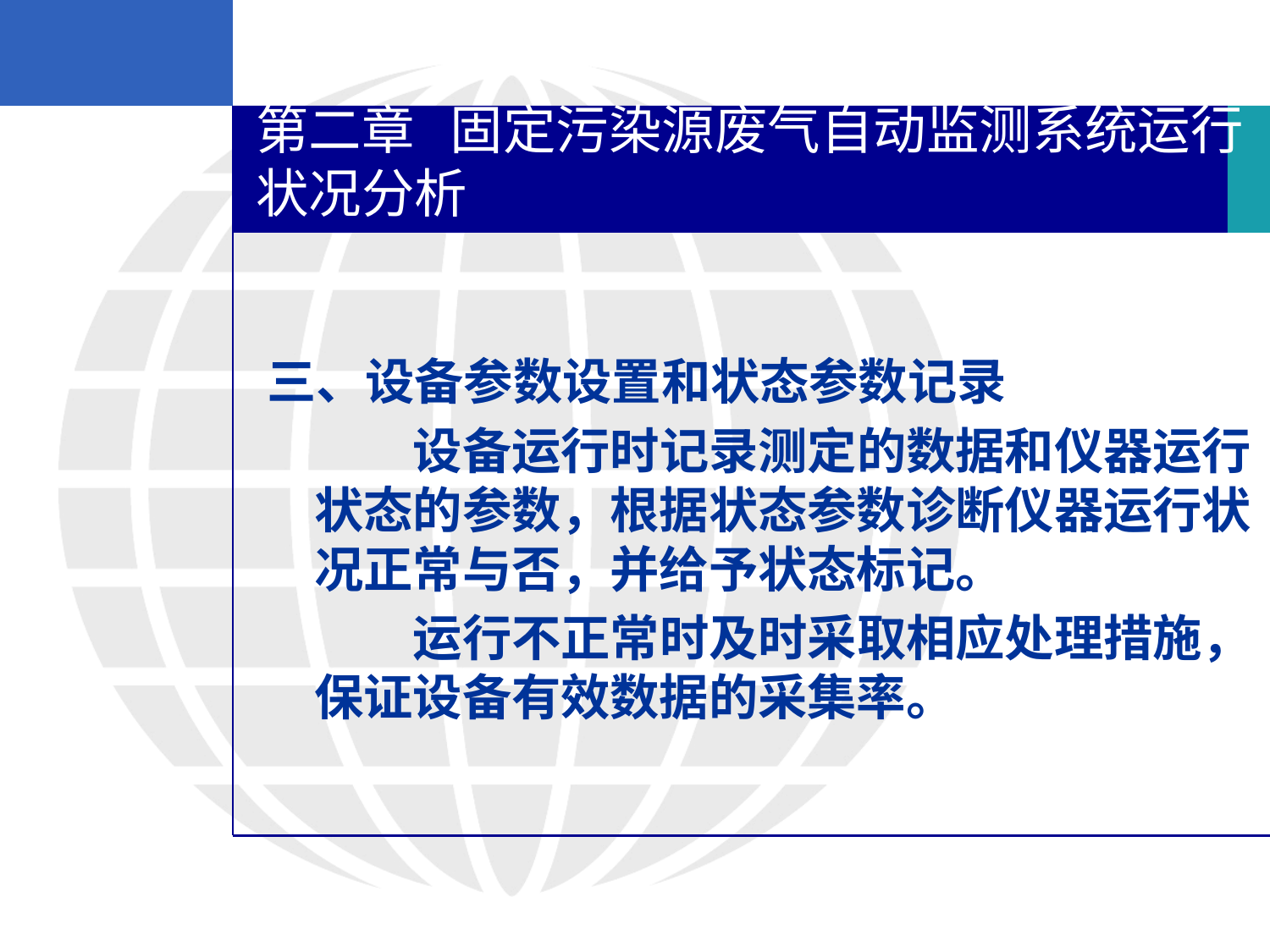

第二章   固定污染源废气自动监测系统运行状况分析

三、设备参数设置和状态参数记录
            设备运行时记录测定的数据和仪器运行状态的参数，根据状态参数诊断仪器运行状况正常与否，并给予状态标记。
            运行不正常时及时采取相应处理措施，保证设备有效数据的采集率。